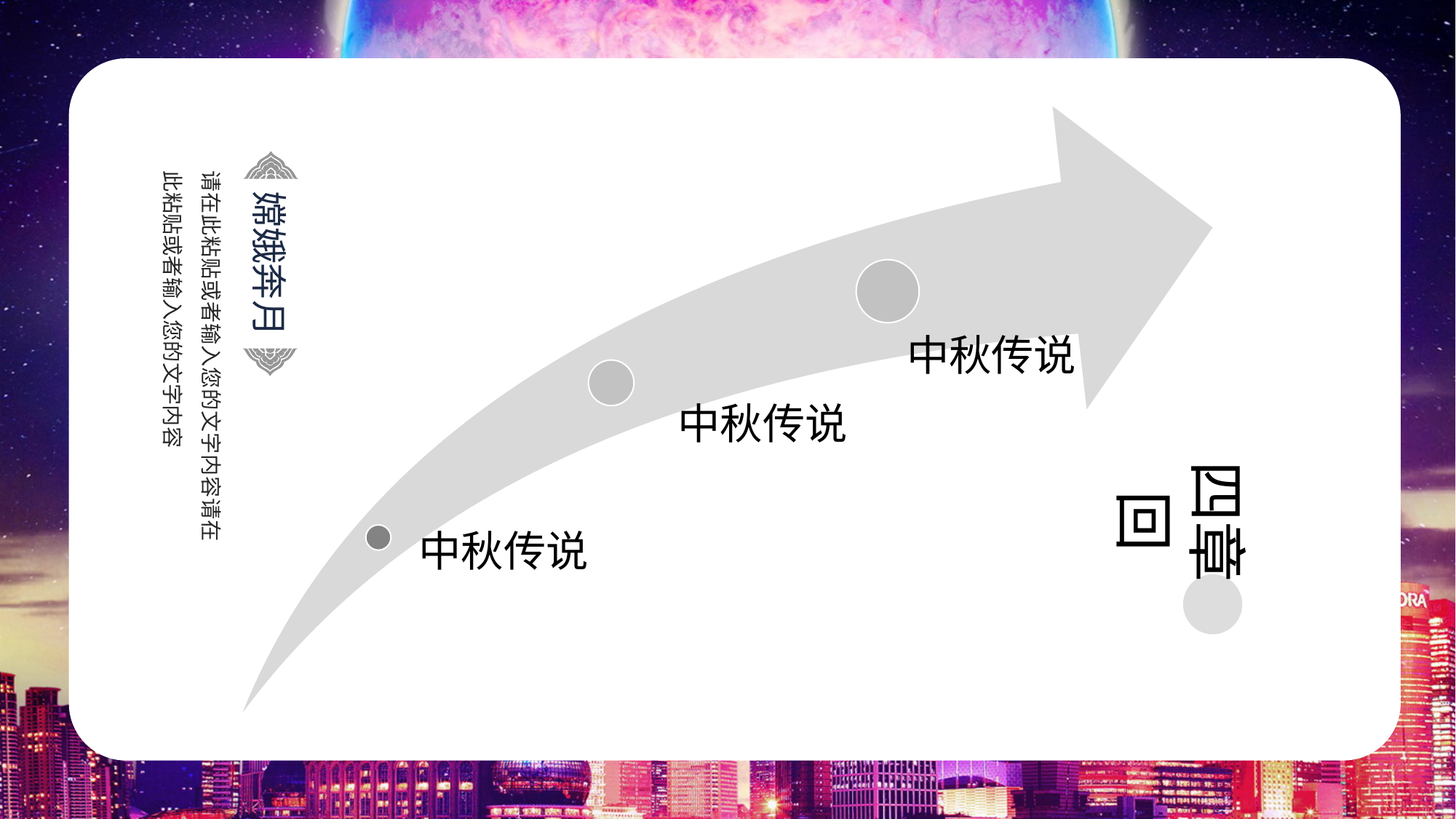

中秋传说
中秋传说
中秋传说

请在此粘贴或者输入您的文字内容请在此粘贴或者输入您的文字内容
嫦娥奔月

四章回